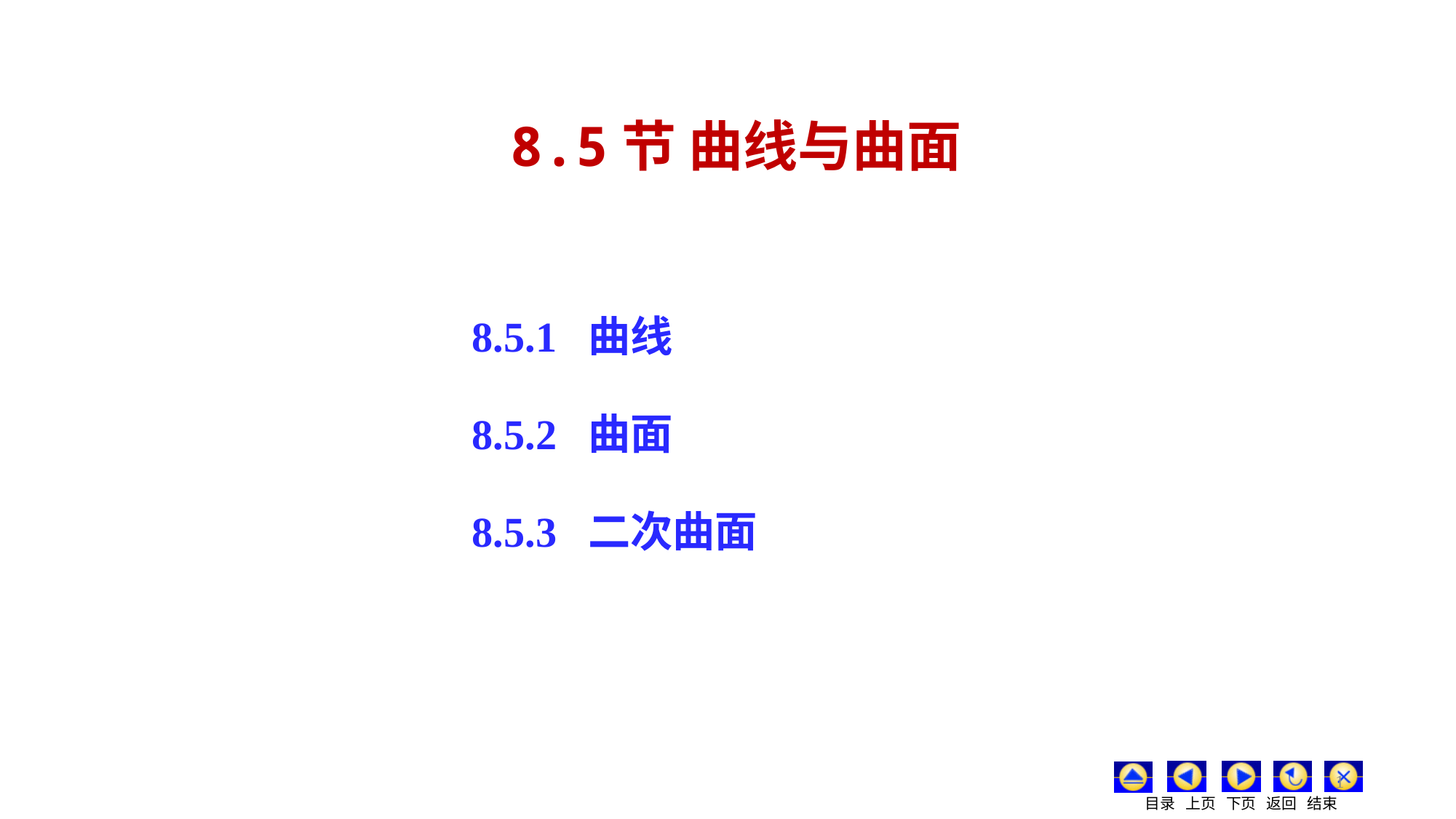

8.5节 曲线与曲面
8.5.1  曲线
8.5.2  曲面
8.5.3  二次曲面
1